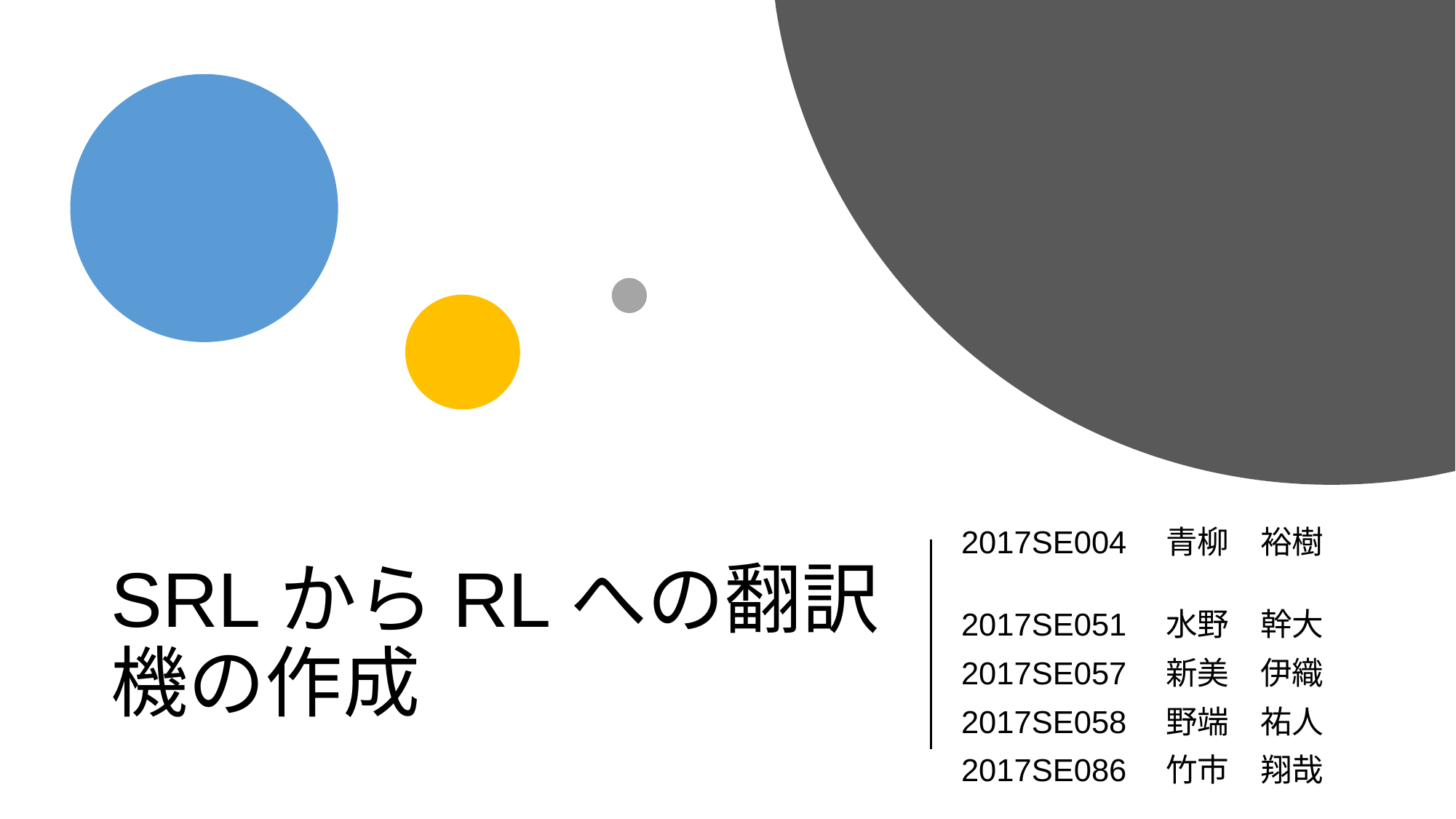

2017SE004　青柳　裕樹
2017SE051　水野　幹大
2017SE057　新美　伊織
2017SE058　野端　祐人
2017SE086　竹市　翔哉

# SRLからRLへの翻訳機の作成